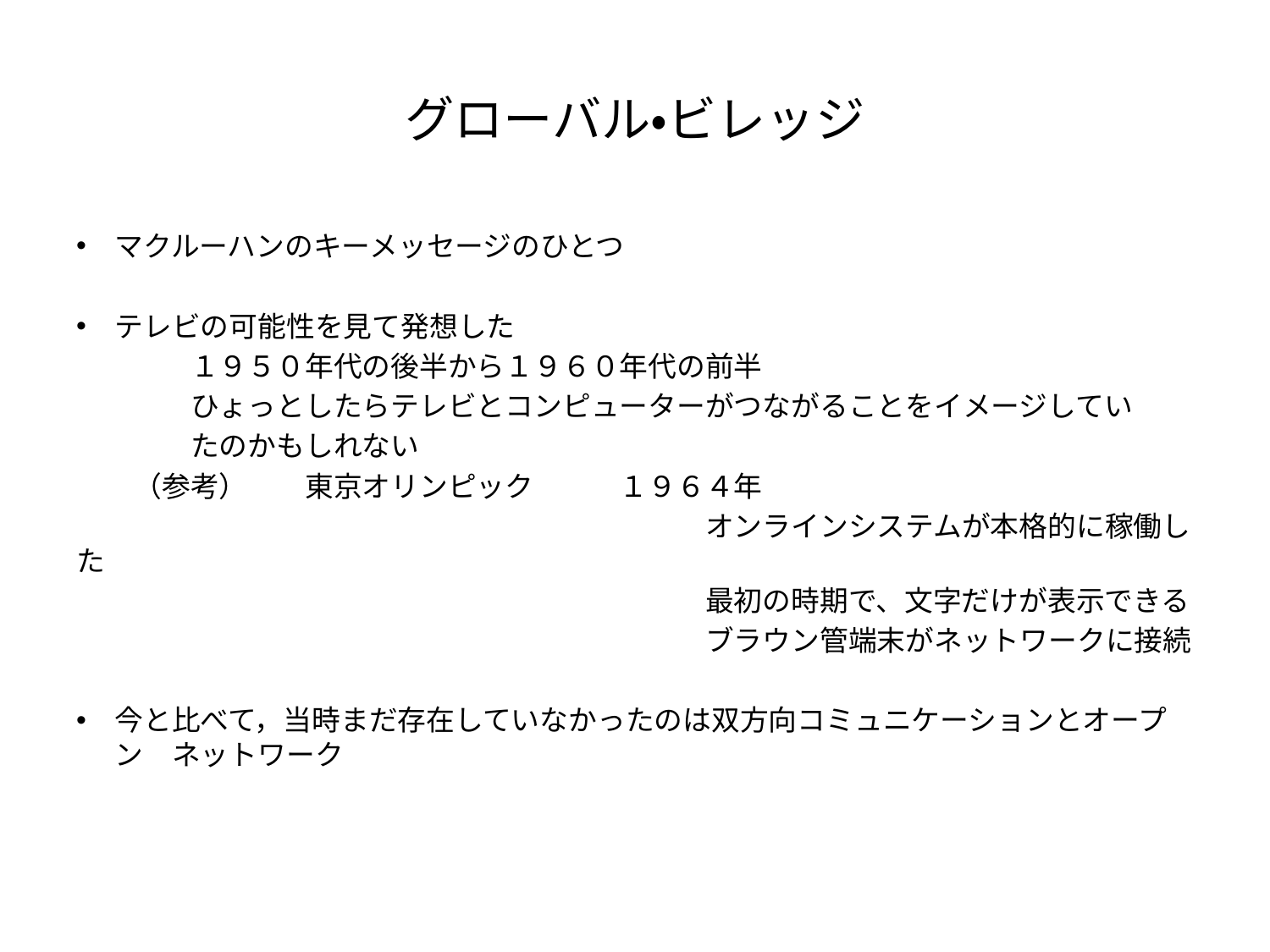

# グローバル・ビレッジ
マクルーハンのキーメッセージのひとつ

テレビの可能性を見て発想した
　　　　１９５０年代の後半から１９６０年代の前半
　　　　ひょっとしたらテレビとコンピューターがつながることをイメージしてい
　　　　たのかもしれない
　　（参考）　　東京オリンピック　　　１９６４年
　　　　　　　　　　　　　　　　　　　　　　オンラインシステムが本格的に稼働した
　　　　　　　　　　　　　　　　　　　　　　最初の時期で、文字だけが表示できる
　　　　　　　　　　　　　　　　　　　　　　ブラウン管端末がネットワークに接続

今と比べて，当時まだ存在していなかったのは双方向コミュニケーションとオープン　ネットワーク